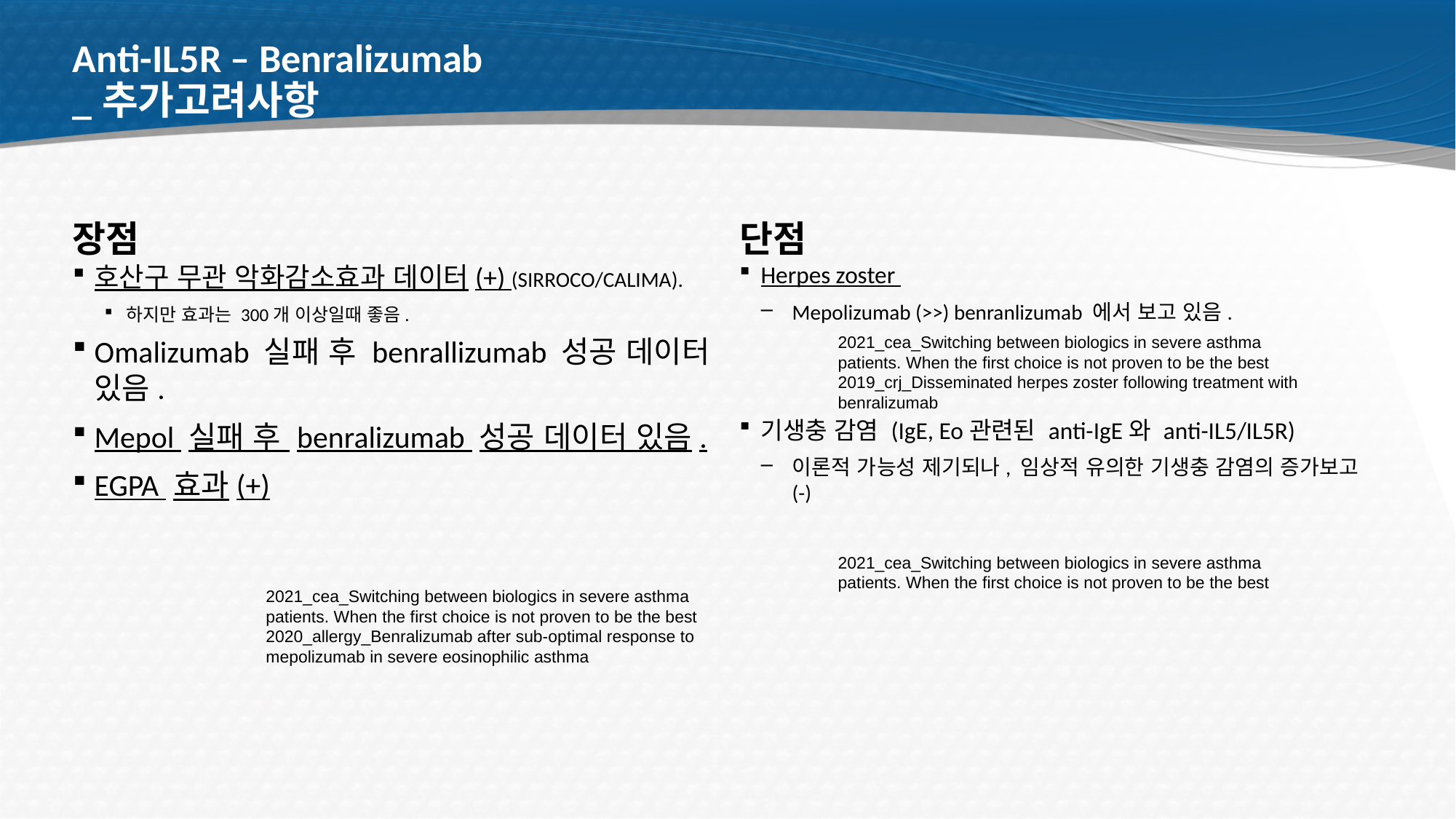

# Anti-IL5R – Benralizumab _추가고려사항
장점
단점
호산구 무관 악화감소효과 데이터(+) (SIRROCO/CALIMA).
하지만 효과는 300개 이상일때 좋음.
Omalizumab 실패 후 benrallizumab 성공 데이터 있음.
Mepol 실패 후 benralizumab 성공 데이터 있음.
EGPA 효과(+)

Herpes zoster
Mepolizumab (>>) benranlizumab 에서 보고 있음.

기생충 감염 (IgE, Eo관련된 anti-IgE와 anti-IL5/IL5R)
이론적 가능성 제기되나, 임상적 유의한 기생충 감염의 증가보고(-)
2021_cea_Switching between biologics in severe asthma patients. When the first choice is not proven to be the best
2019_crj_Disseminated herpes zoster following treatment with benralizumab
2021_cea_Switching between biologics in severe asthma patients. When the first choice is not proven to be the best
2021_cea_Switching between biologics in severe asthma patients. When the first choice is not proven to be the best
2020_allergy_Benralizumab after sub‐optimal response to mepolizumab in severe eosinophilic asthma